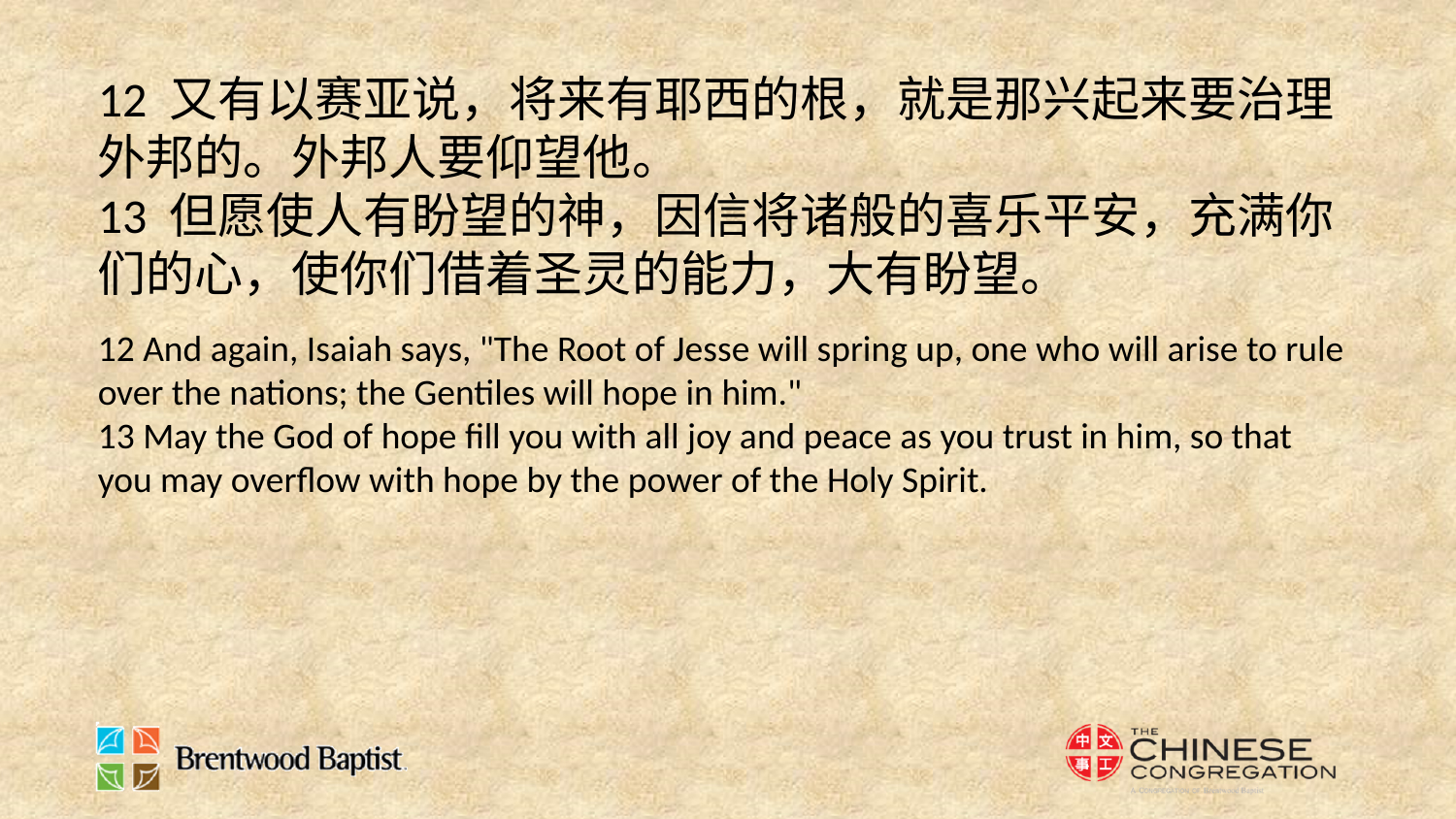

12 又有以赛亚说，将来有耶西的根，就是那兴起来要治理外邦的。外邦人要仰望他。
13 但愿使人有盼望的神，因信将诸般的喜乐平安，充满你们的心，使你们借着圣灵的能力，大有盼望。

12 And again, Isaiah says, "The Root of Jesse will spring up, one who will arise to rule over the nations; the Gentiles will hope in him."
13 May the God of hope fill you with all joy and peace as you trust in him, so that you may overflow with hope by the power of the Holy Spirit.